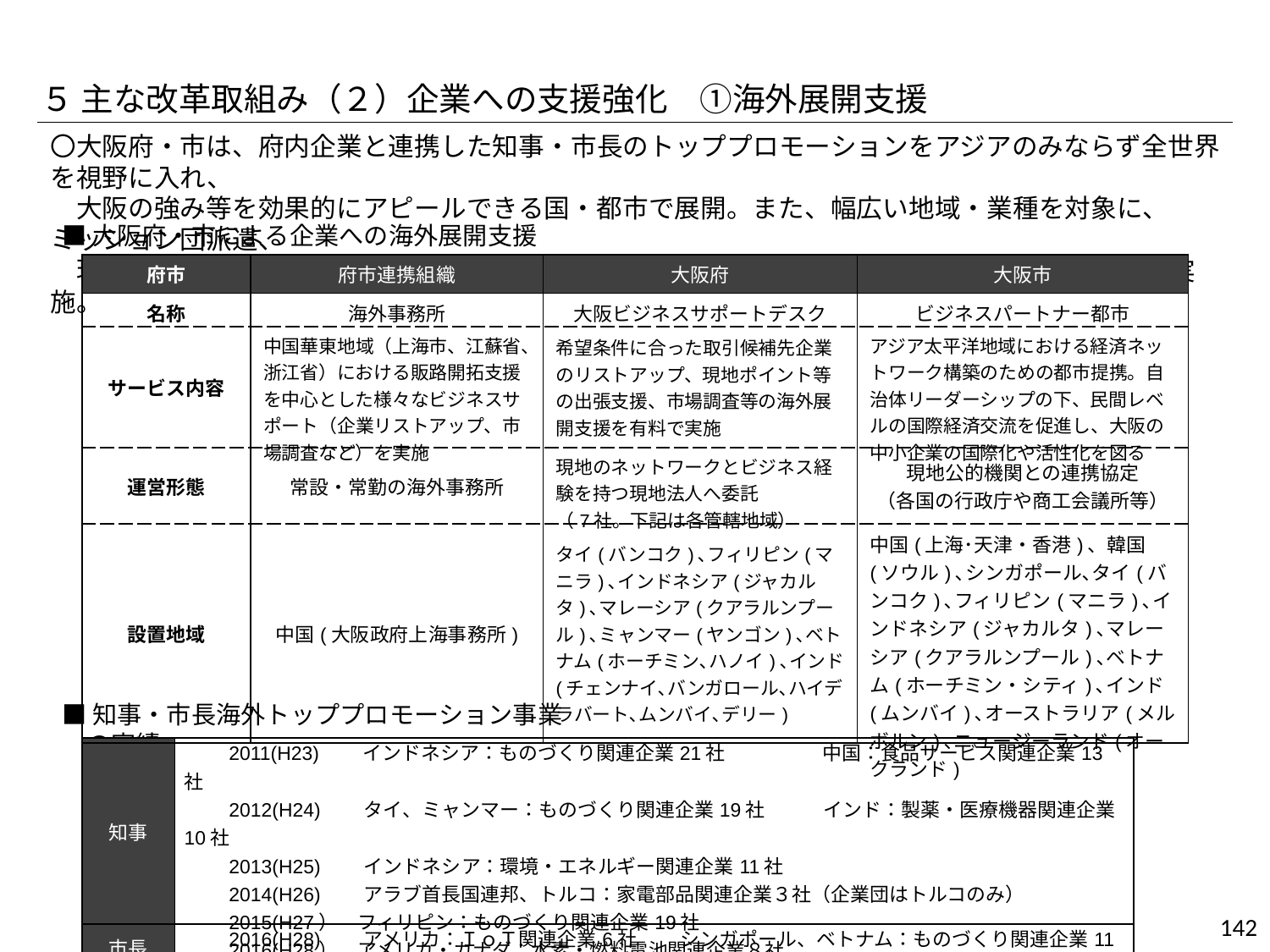

５ 主な改革取組み（２）企業への支援強化　①海外展開支援
〇大阪府・市は、府内企業と連携した知事・市長のトッププロモーションをアジアのみならず全世界を視野に入れ、
　大阪の強み等を効果的にアピールできる国・都市で展開。また、幅広い地域・業種を対象に、ミッション団派遣、
　現地サポート（上海事務所、ビジネスサポートデスク）、府内における国際ビジネス相談等を実施。
■大阪府・市による企業への海外展開支援
| 府市 | 府市連携組織 | 大阪府 | 大阪市 |
| --- | --- | --- | --- |
| 名称 | 海外事務所 | 大阪ビジネスサポートデスク | ビジネスパートナー都市 |
| サービス内容 | 中国華東地域（上海市、江蘇省、浙江省）における販路開拓支援を中心とした様々なビジネスサポート（企業リストアップ、市場調査など）を実施 | 希望条件に合った取引候補先企業のリストアップ、現地ポイント等の出張支援、市場調査等の海外展開支援を有料で実施 | アジア太平洋地域における経済ネットワーク構築のための都市提携。自治体リーダーシップの下、民間レベルの国際経済交流を促進し、大阪の中小企業の国際化や活性化を図る |
| 運営形態 | 常設・常勤の海外事務所 | 現地のネットワークとビジネス経験を持つ現地法人へ委託 （7社。下記は各管轄地域） | 現地公的機関との連携協定 （各国の行政庁や商工会議所等） |
| 設置地域 | 中国(大阪政府上海事務所) | タイ(バンコク)､フィリピン(マニラ)､インドネシア(ジャカルタ)､マレーシア(クアラルンプール)､ミャンマー(ヤンゴン)､ベトナム(ホーチミン､ハノイ)､インド(チェンナイ､バンガロール､ハイデラバート､ムンバイ､デリー) | 中国(上海･天津・香港)、韓国(ソウル)､シンガポール､タイ(バンコク)､フィリピン(マニラ)､インドネシア(ジャカルタ)､マレーシア(クアラルンプール)､ベトナム(ホーチミン・シティ)､インド(ムンバイ)､オーストラリア(メルボルン)､ニュージーランド(オークランド) |
■知事・市長海外トッププロモーション事業の実績
| 知事 | 2011(H23)　　インドネシア：ものづくり関連企業21社　　　　　中国：食品サービス関連企業13社　　　　 　　2012(H24)　　タイ、ミャンマー：ものづくり関連企業19社　　　インド：製薬・医療機器関連企業10社 　　2013(H25)　　インドネシア：環境・エネルギー関連企業11社 　　2014(H26)　　アラブ首長国連邦、トルコ：家電部品関連企業３社（企業団はトルコのみ） 　　2015(H27）　フィリピン：ものづくり関連企業19社 　　2016(H28）　アメリカ・カナダ：水素・燃料電池関連企業８社 |
| --- | --- |
| 市長 | 2016(H28)　　アメリカ：ＩｏＴ関連企業6社 　　シンガポール、ベトナム：ものづくり関連企業11社 |
142